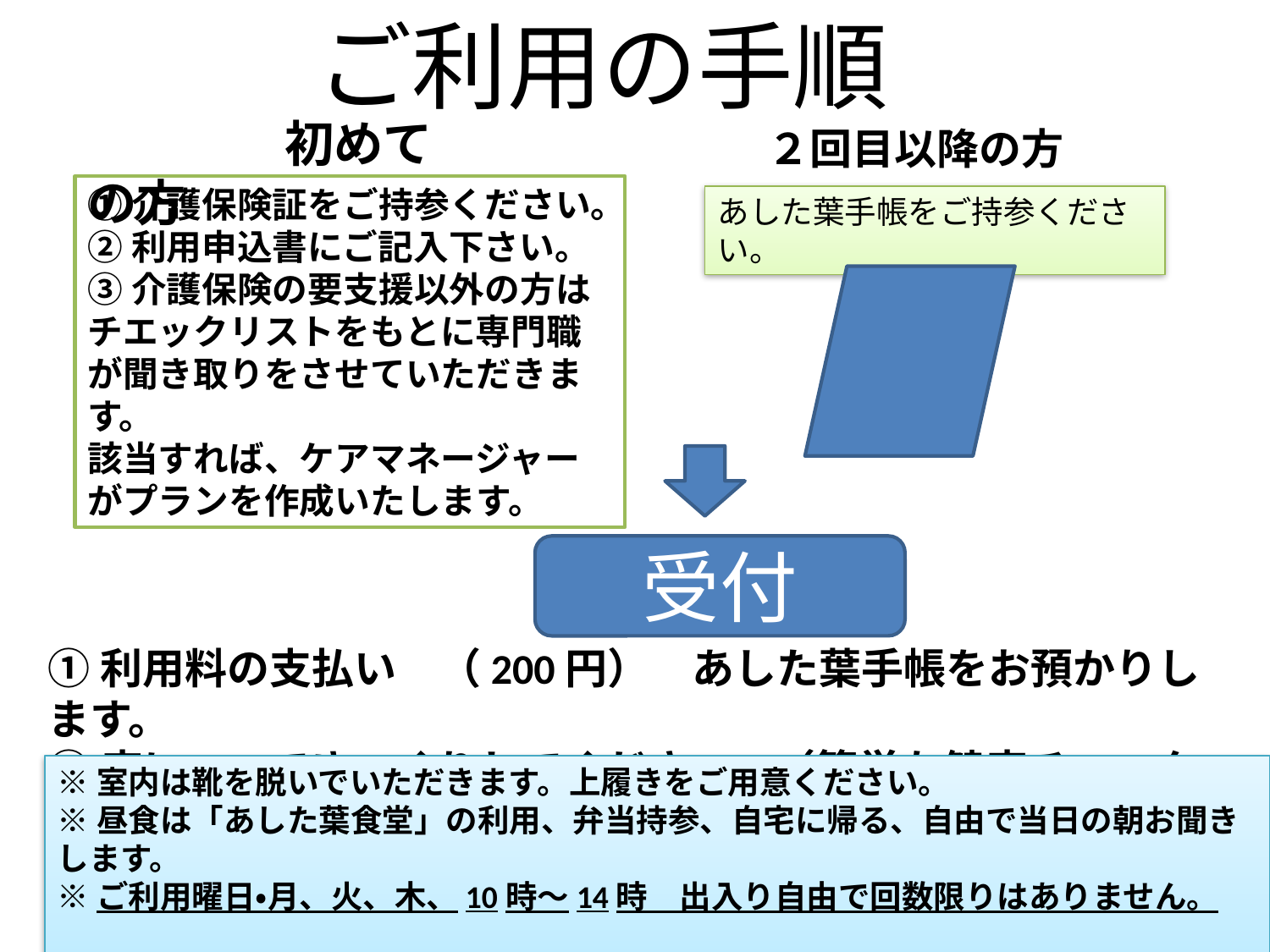

ご利用の手順
　　　　初めての方
２回目以降の方
①介護保険証をご持参ください。
②利用申込書にご記入下さい。
③介護保険の要支援以外の方はチエックリストをもとに専門職が聞き取りをさせていただきます。
該当すれば、ケアマネージャーがプランを作成いたします。
あした葉手帳をご持参ください。

受付
①利用料の支払い　（200円）　あした葉手帳をお預かりします。
②席についてゆっくりしてください。（簡単な健康チエックをします）

※室内は靴を脱いでいただきます。上履きをご用意ください。
※昼食は「あした葉食堂」の利用、弁当持参、自宅に帰る、自由で当日の朝お聞きします。
※ご利用曜日・月、火、木、10時～14時　出入り自由で回数限りはありません。